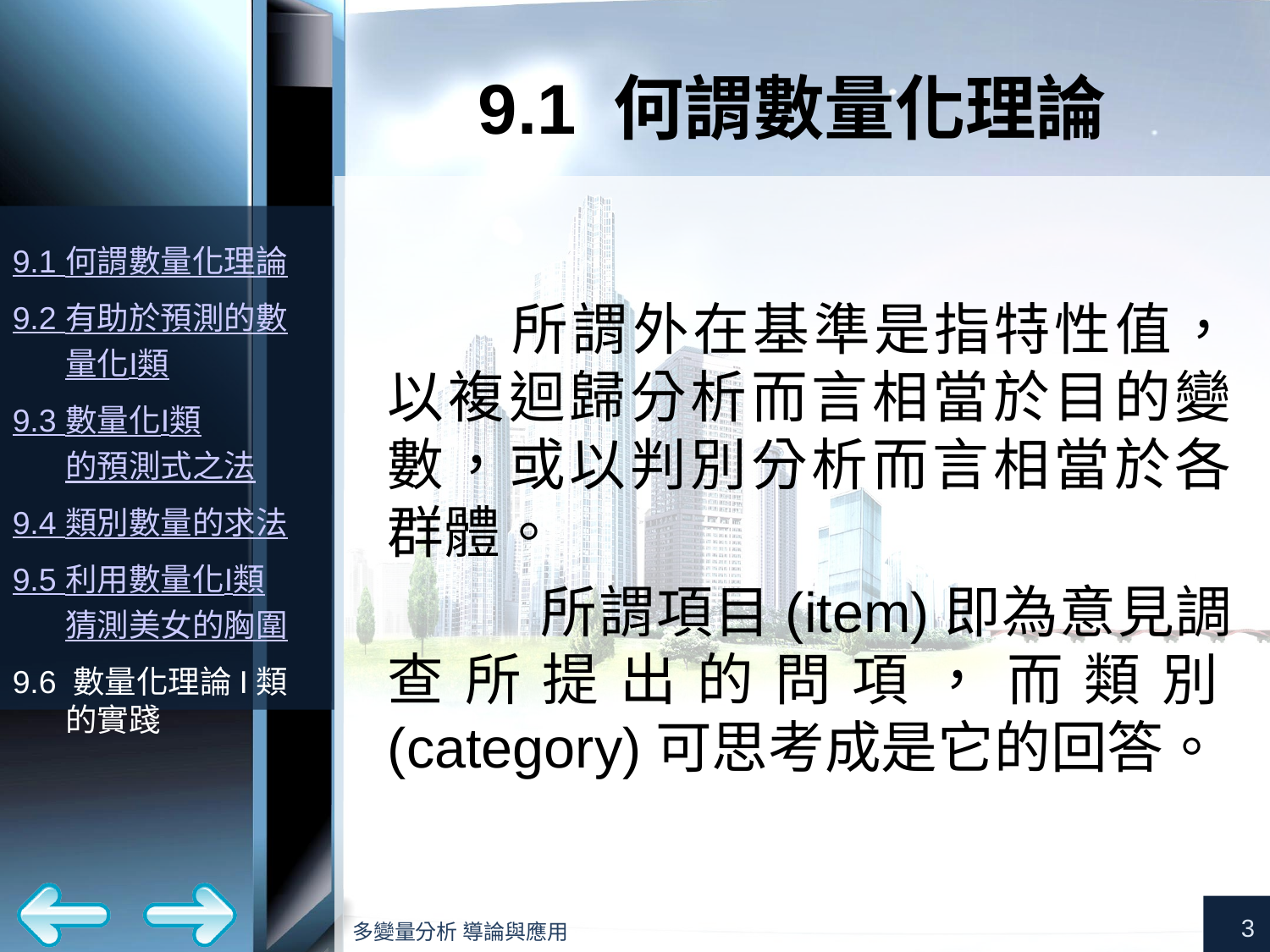

# 9.1 何謂數量化理論
所謂外在基準是指特性值，以複迴歸分析而言相當於目的變數，或以判別分析而言相當於各群體。
 所謂項目(item)即為意見調查所提出的問項，而類別(category)可思考成是它的回答。
3
多變量分析 導論與應用